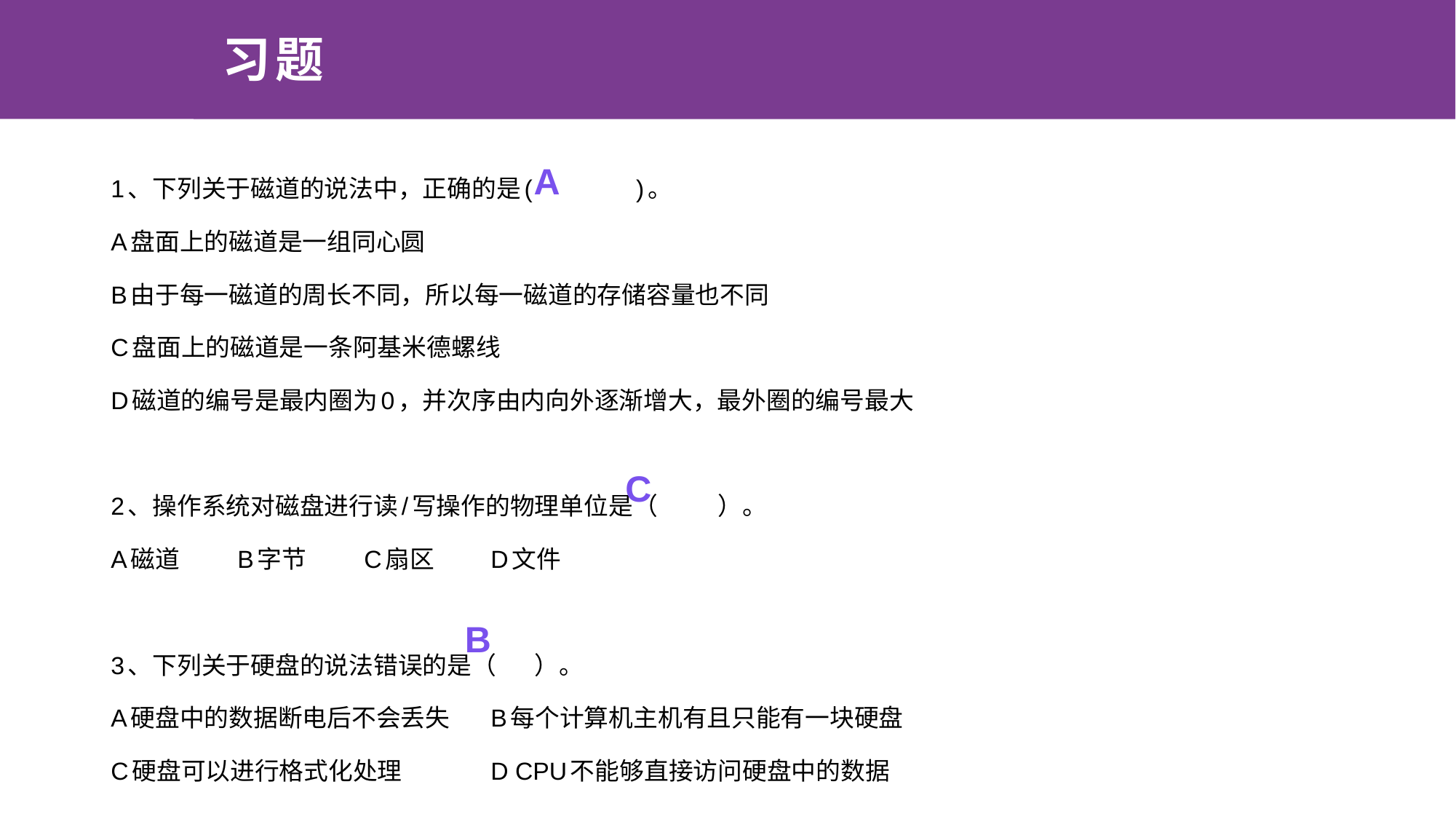

# 习题
1、下列关于磁道的说法中，正确的是(               )。
A盘面上的磁道是一组同心圆
B由于每一磁道的周长不同，所以每一磁道的存储容量也不同
C盘面上的磁道是一条阿基米德螺线
D磁道的编号是最内圈为0，并次序由内向外逐渐增大，最外圈的编号最大

2、操作系统对磁盘进行读/写操作的物理单位是（           ）。
A磁道	B字节	C扇区	D文件

3、下列关于硬盘的说法错误的是（       ）。
A硬盘中的数据断电后不会丢失	B每个计算机主机有且只能有一块硬盘
C硬盘可以进行格式化处理		D CPU不能够直接访问硬盘中的数据

A
C
B